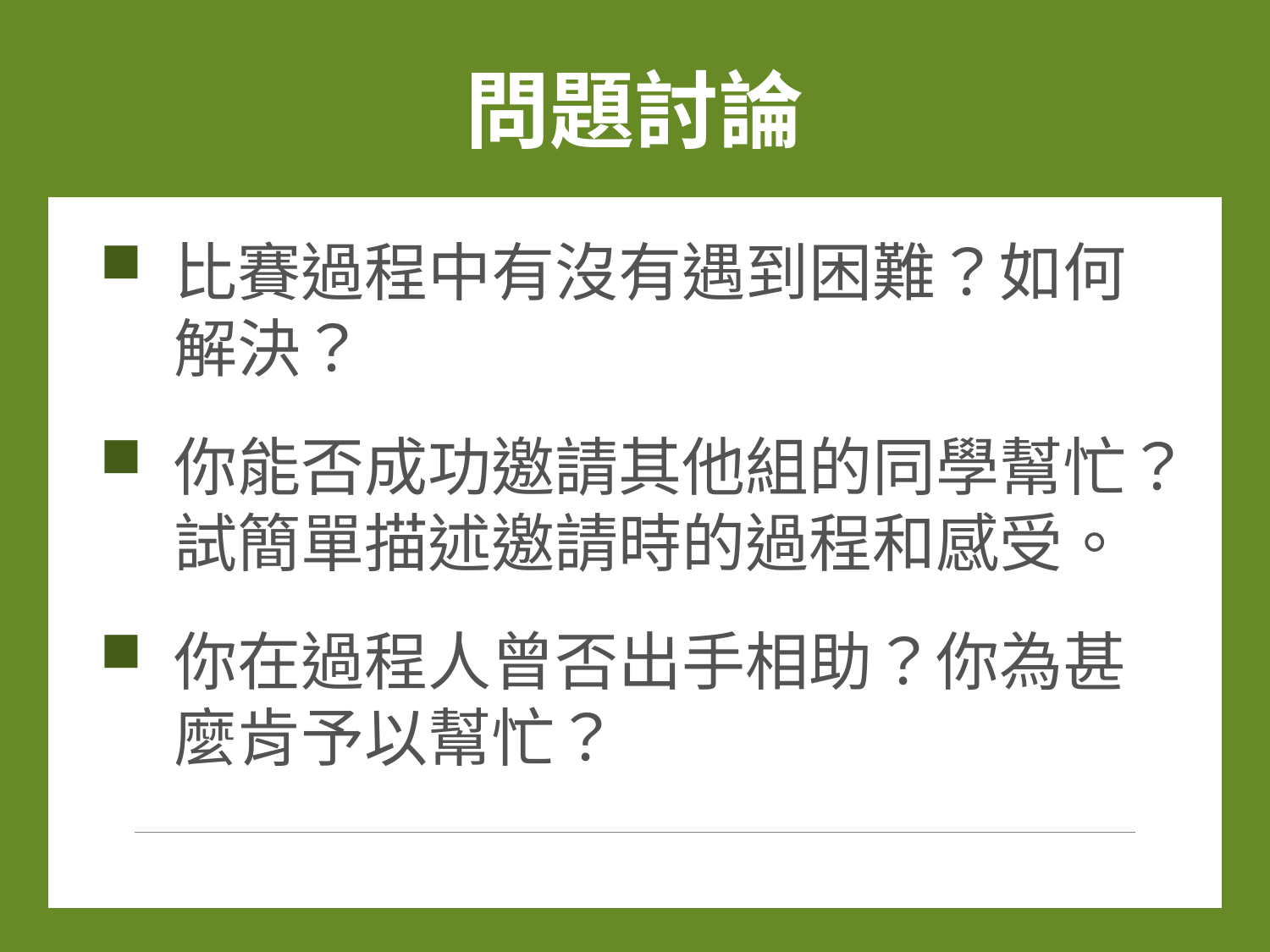

問題討論
比賽過程中有沒有遇到困難？如何解決？
你能否成功邀請其他組的同學幫忙？試簡單描述邀請時的過程和感受。
你在過程人曾否出手相助？你為甚麼肯予以幫忙？